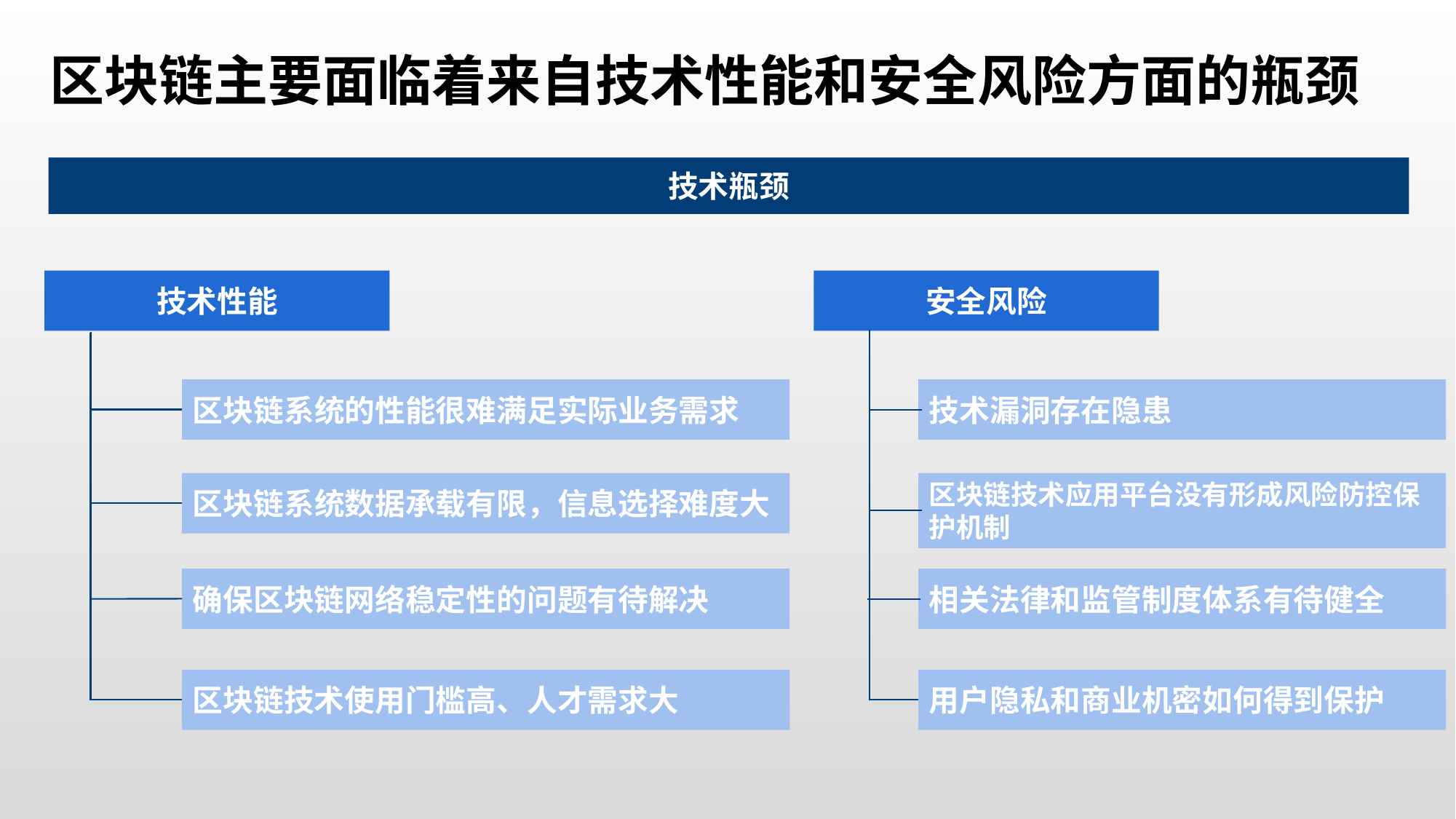

区块链主要面临着来自技术性能和安全风险方面的瓶颈
技术瓶颈
技术性能
安全风险
区块链系统的性能很难满足实际业务需求
技术漏洞存在隐患
区块链系统数据承载有限，信息选择难度大
区块链技术应用平台没有形成风险防控保护机制
确保区块链网络稳定性的问题有待解决
相关法律和监管制度体系有待健全
区块链技术使用门槛高、人才需求大
用户隐私和商业机密如何得到保护